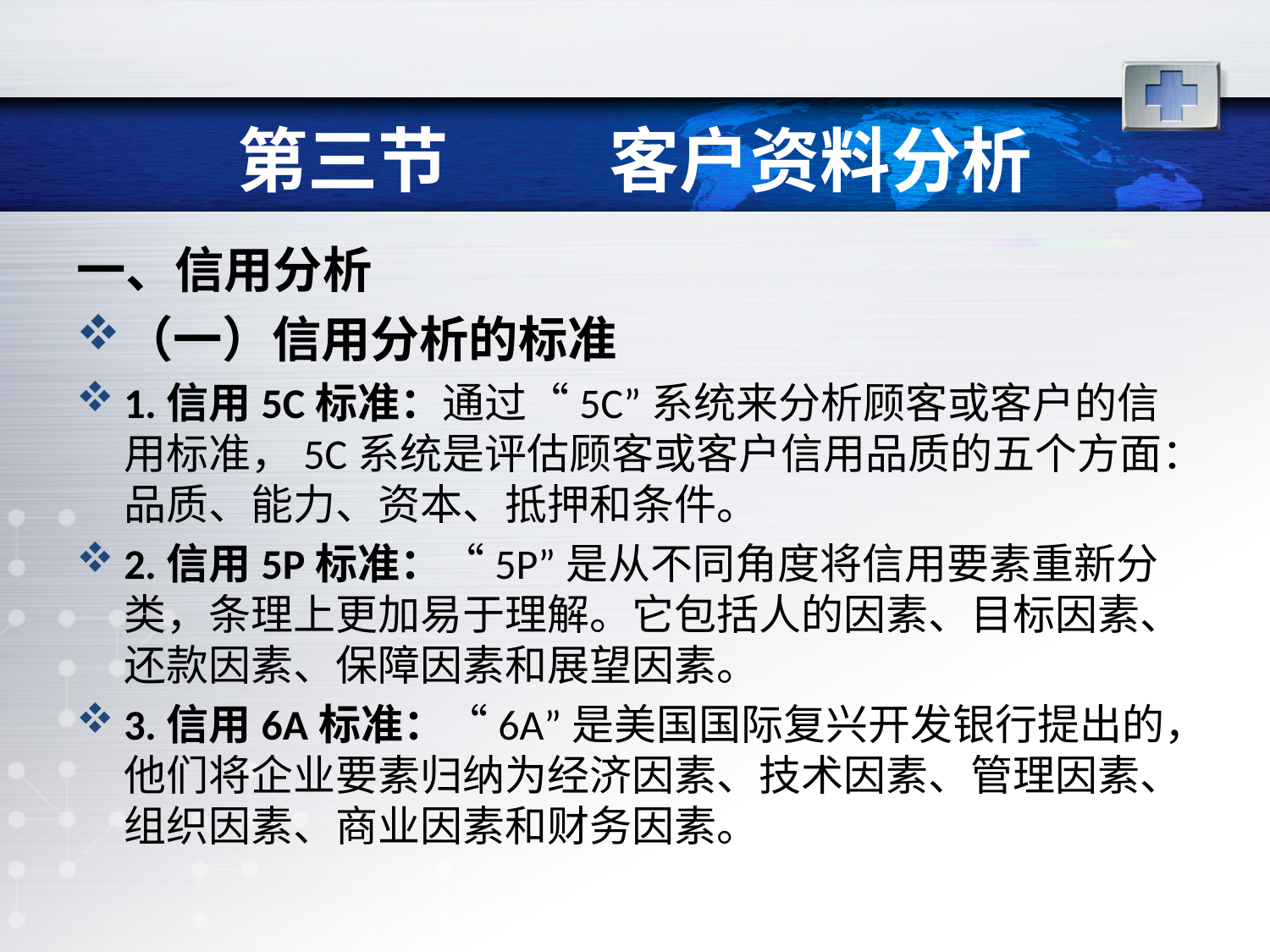

# 第三节          客户资料分析
一、信用分析
（一）信用分析的标准
1.信用5C标准：通过“5C”系统来分析顾客或客户的信用标准，5C系统是评估顾客或客户信用品质的五个方面：品质、能力、资本、抵押和条件。
2.信用5P标准：“5P”是从不同角度将信用要素重新分类，条理上更加易于理解。它包括人的因素、目标因素、还款因素、保障因素和展望因素。
3.信用6A标准：“6A”是美国国际复兴开发银行提出的，他们将企业要素归纳为经济因素、技术因素、管理因素、组织因素、商业因素和财务因素。